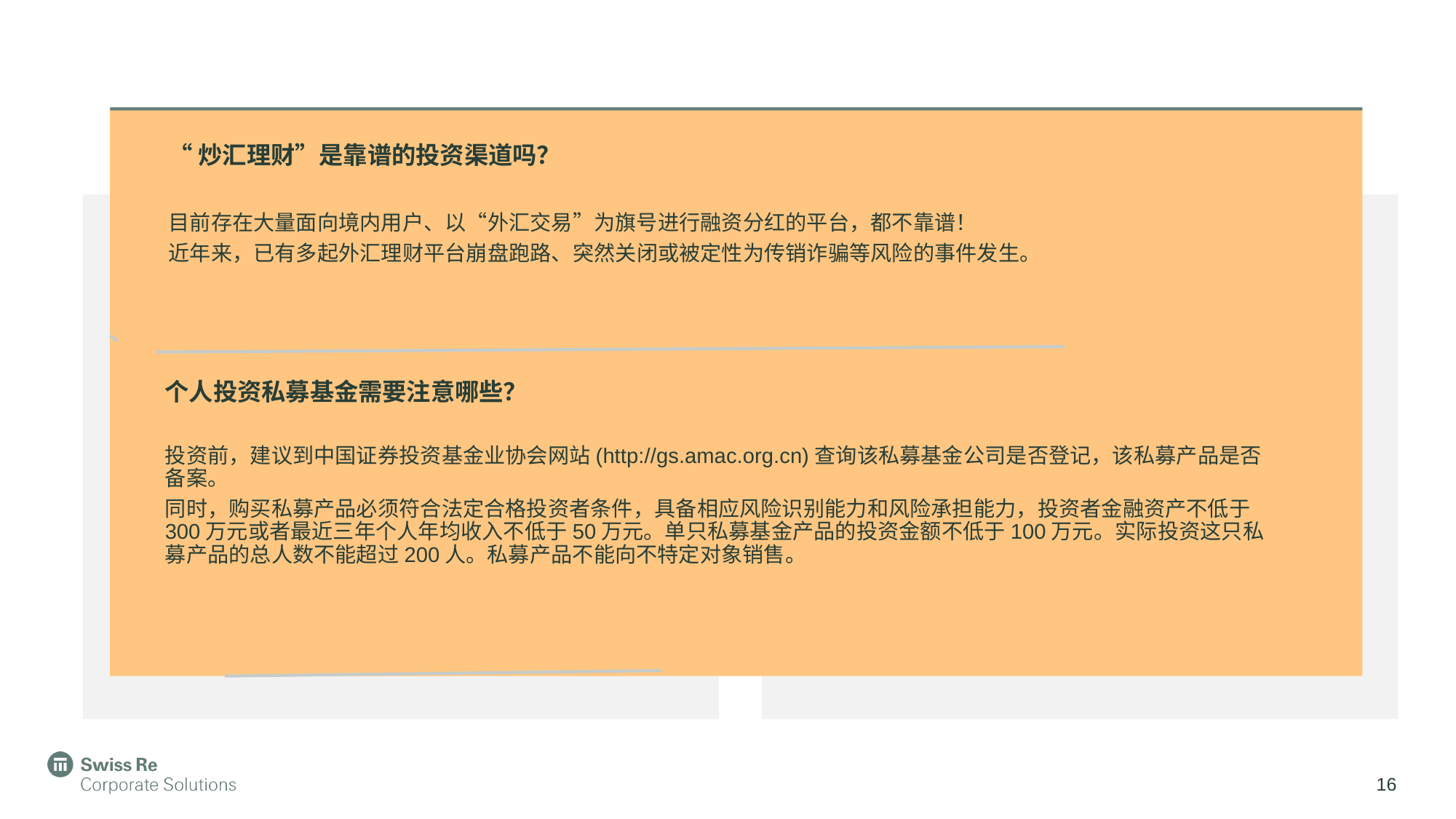

“炒汇理财”是靠谱的投资渠道吗？

目前存在大量面向境内用户、以“外汇交易”为旗号进行融资分红的平台，都不靠谱！
近年来，已有多起外汇理财平台崩盘跑路、突然关闭或被定性为传销诈骗等风险的事件发生。

个人投资私募基金需要注意哪些？

投资前，建议到中国证券投资基金业协会网站(http://gs.amac.org.cn)查询该私募基金公司是否登记，该私募产品是否备案。
同时，购买私募产品必须符合法定合格投资者条件，具备相应风险识别能力和风险承担能力，投资者金融资产不低于300万元或者最近三年个人年均收入不低于50万元。单只私募基金产品的投资金额不低于100万元。实际投资这只私募产品的总人数不能超过200人。私募产品不能向不特定对象销售。
16